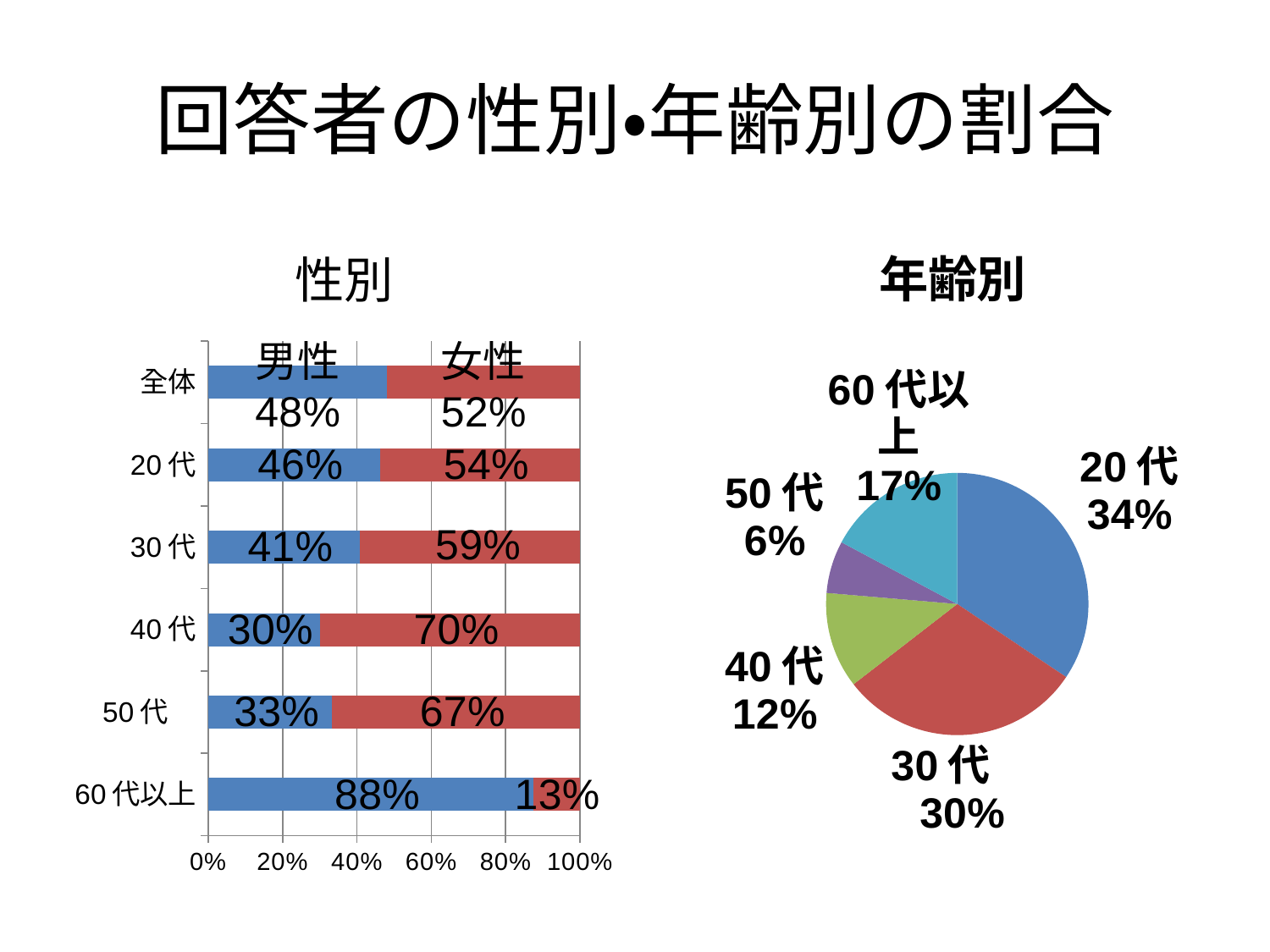

# 回答者の性別・年齢別の割合

### Chart: 性別

| Category | 男性 | 女性 |
|---|---|---|
| 60代以上 | 0.875 | 0.125 |
| 50代　 | 0.3333333333333333 | 0.6666666666666666 |
| 40代 | 0.3 | 0.7 |
| 30代 | 0.4074074074074074 | 0.5925925925925926 |
| 20代 | 0.46153846153846156 | 0.5384615384615384 |
| 全体 | 0.48 | 0.52 |

### Chart: 年齢別

| Category |  |
|---|---|
| 20代 | 32.0 |
| 30代　 | 28.0 |
| 40代 | 11.0 |
| 50代 | 6.0 |
| 60代以上 | 16.0 |